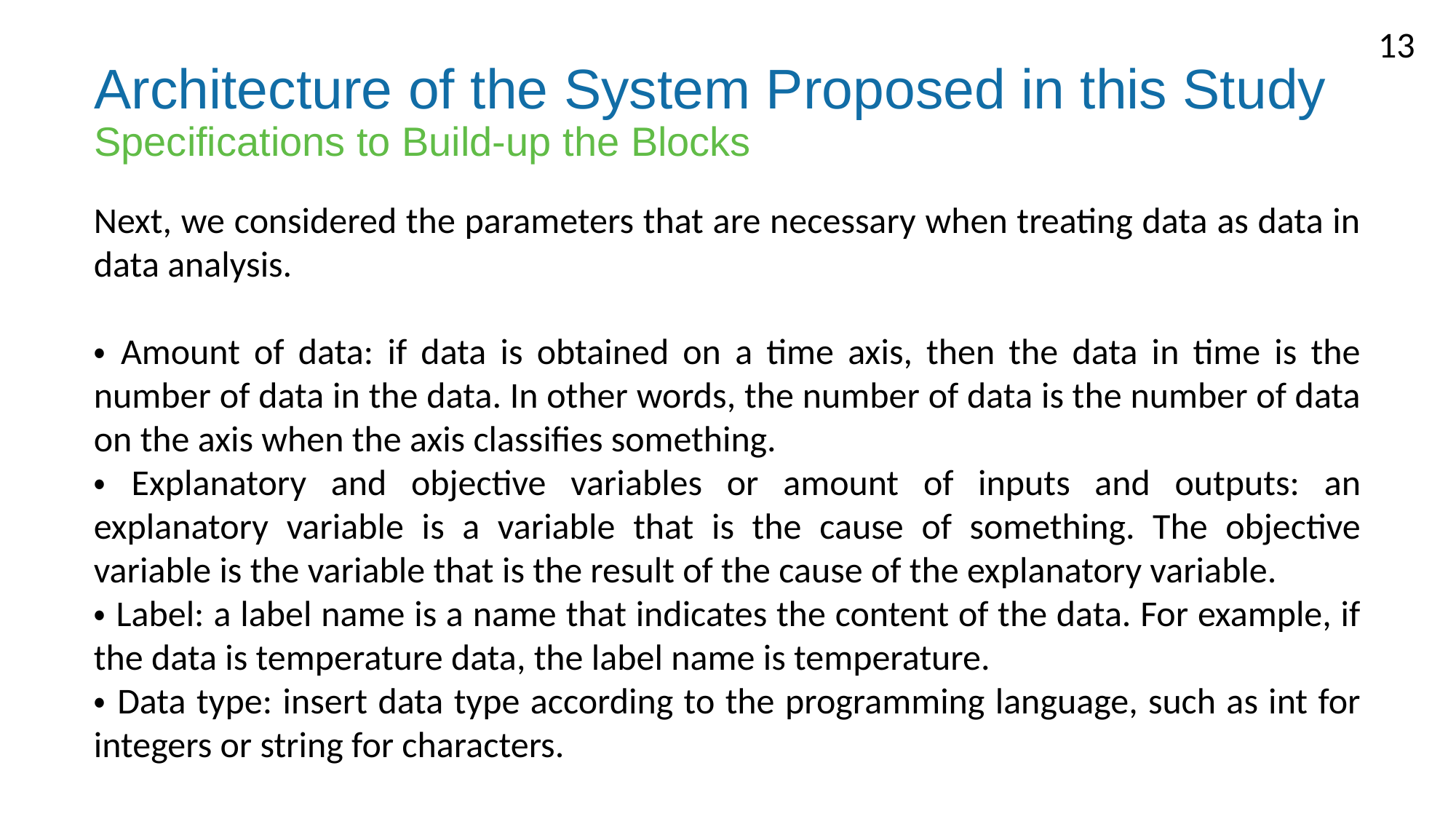

# Architecture of the System Proposed in this Study Specifications to Build-up the Blocks
Next, we considered the parameters that are necessary when treating data as data in data analysis.

・Amount of data: if data is obtained on a time axis, then the data in time is the number of data in the data. In other words, the number of data is the number of data on the axis when the axis classifies something.
・Explanatory and objective variables or amount of inputs and outputs: an explanatory variable is a variable that is the cause of something. The objective variable is the variable that is the result of the cause of the explanatory variable.
・Label: a label name is a name that indicates the content of the data. For example, if the data is temperature data, the label name is temperature.
・Data type: insert data type according to the programming language, such as int for integers or string for characters.